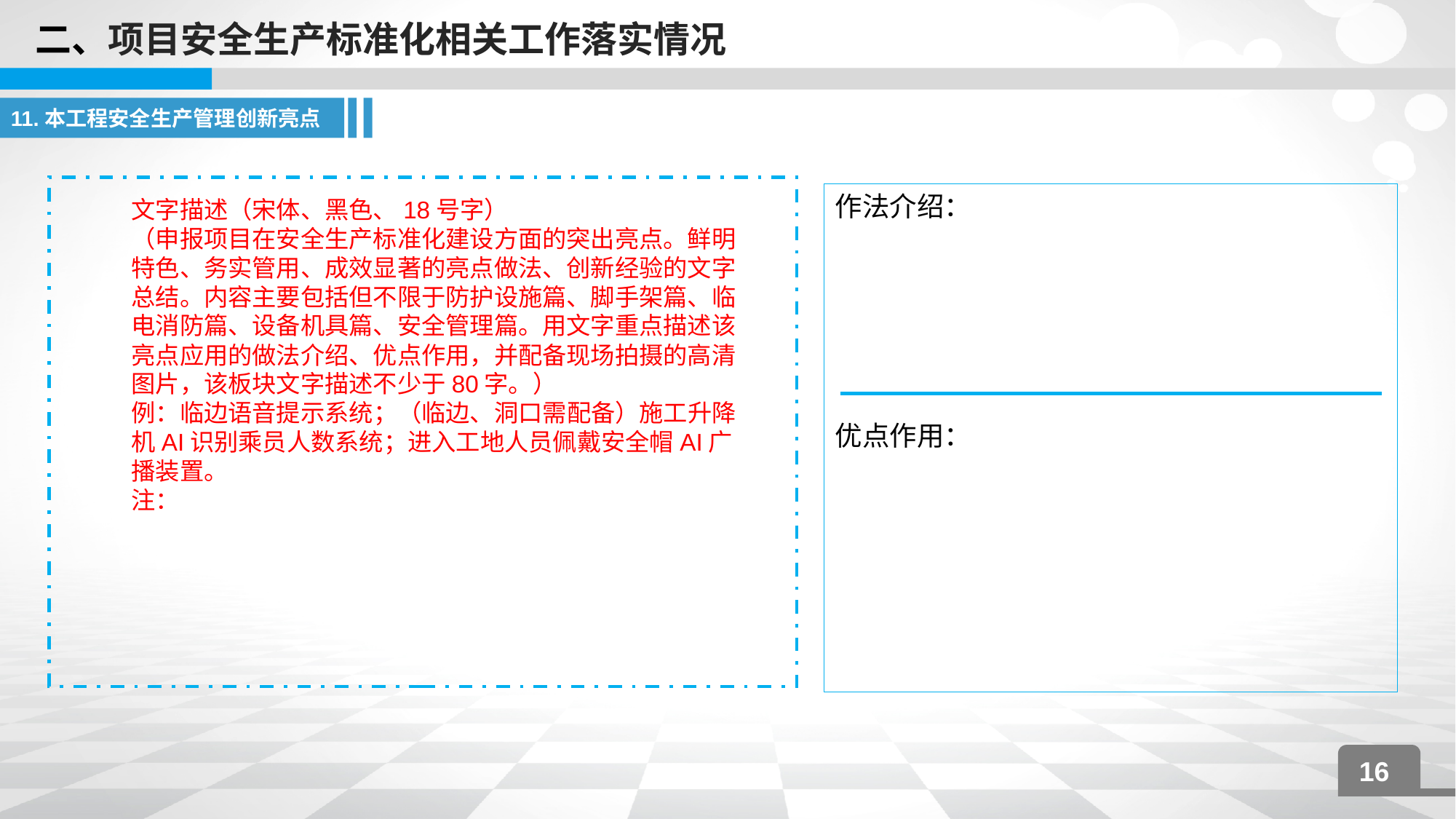

二、项目安全生产标准化相关工作落实情况

11.本工程安全生产管理创新亮点

作法介绍：

优点作用：

文字描述（宋体、黑色、18号字）
（申报项目在安全生产标准化建设方面的突出亮点。鲜明特色、务实管用、成效显著的亮点做法、创新经验的文字总结。内容主要包括但不限于防护设施篇、脚手架篇、临电消防篇、设备机具篇、安全管理篇。用文字重点描述该亮点应用的做法介绍、优点作用，并配备现场拍摄的高清图片，该板块文字描述不少于80字。）
例：临边语音提示系统；（临边、洞口需配备）施工升降机AI识别乘员人数系统；进入工地人员佩戴安全帽AI广播装置。
注：